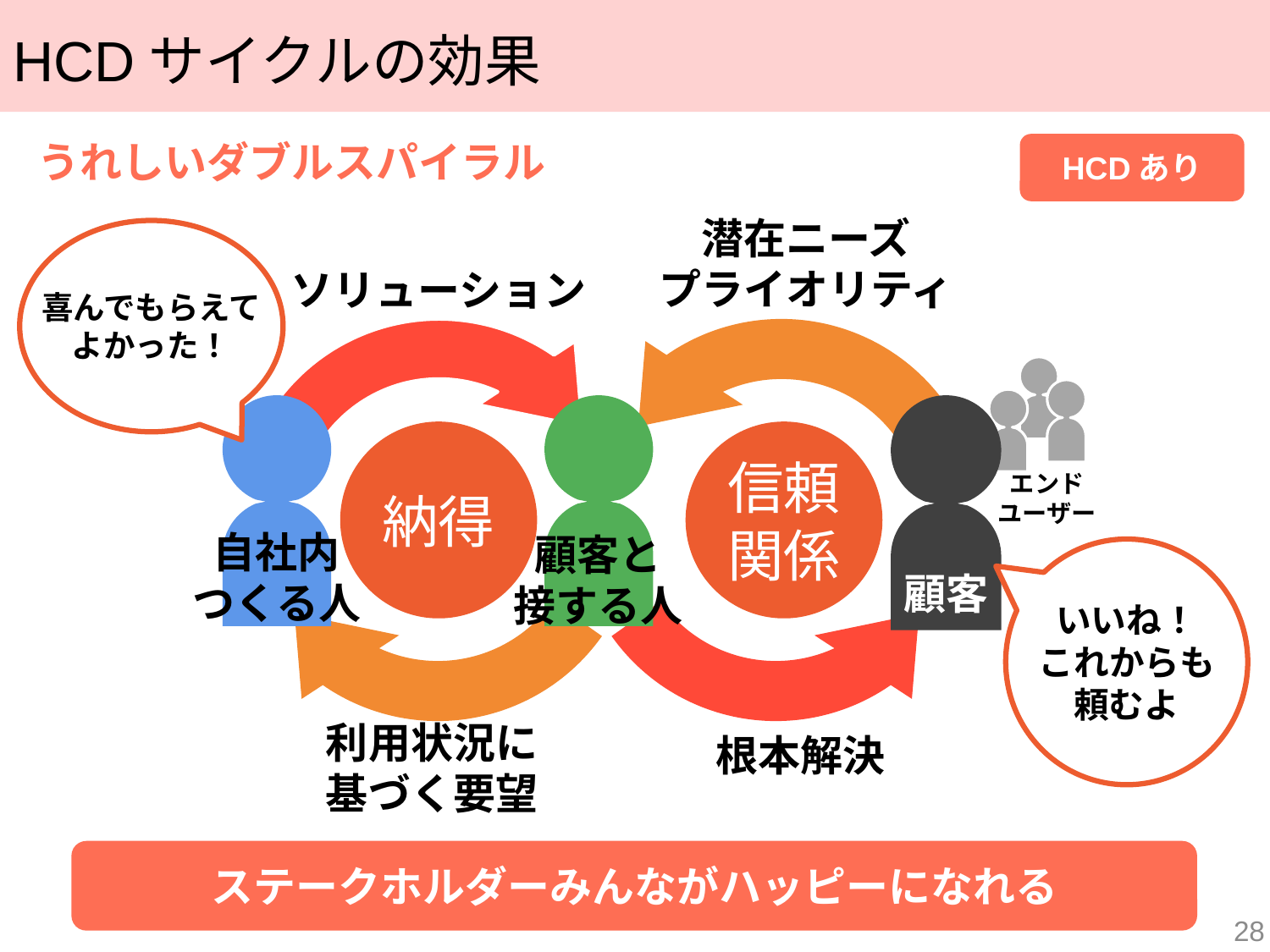

# HCDサイクルの効果
うれしいダブルスパイラル
HCDあり
潜在ニーズ
プライオリティ

喜んでもらえて
よかった！
ソリューション

利用状況に
基づく要望

根本解決

エンド
ユーザー

自社内
つくる人

顧客と
接する人

顧客
納得
信頼関係
いいね！
これからも
頼むよ
ステークホルダーみんながハッピーになれる
28